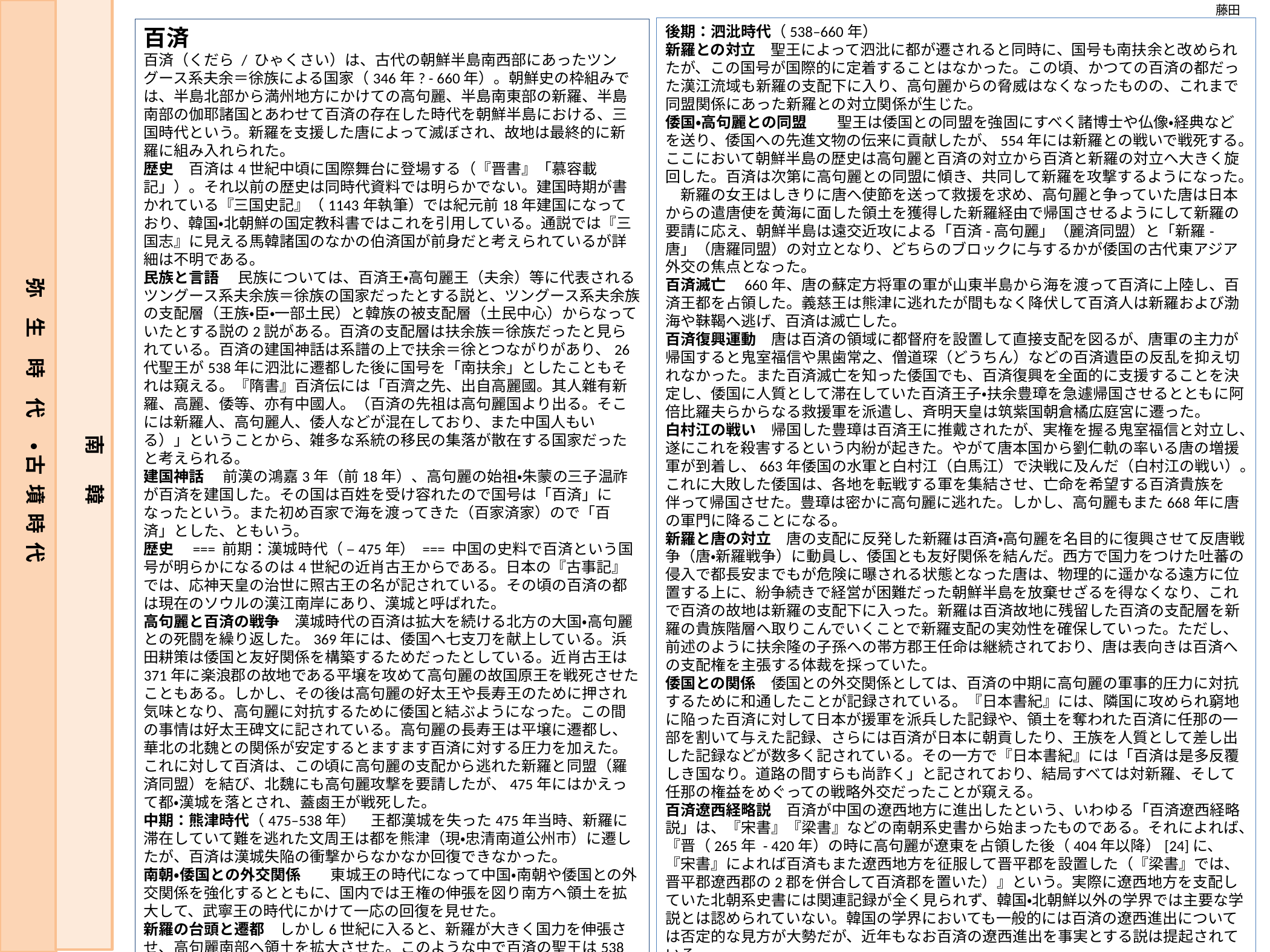

藤田
後期：泗沘時代（538–660年）
新羅との対立　聖王によって泗沘に都が遷されると同時に、国号も南扶余と改められたが、この国号が国際的に定着することはなかった。この頃、かつての百済の都だった漢江流域も新羅の支配下に入り、高句麗からの脅威はなくなったものの、これまで同盟関係にあった新羅との対立関係が生じた。
倭国・高句麗との同盟　　聖王は倭国との同盟を強固にすべく諸博士や仏像・経典などを送り、倭国への先進文物の伝来に貢献したが、554年には新羅との戦いで戦死する。ここにおいて朝鮮半島の歴史は高句麗と百済の対立から百済と新羅の対立へ大きく旋回した。百済は次第に高句麗との同盟に傾き、共同して新羅を攻撃するようになった。
　新羅の女王はしきりに唐へ使節を送って救援を求め、高句麗と争っていた唐は日本からの遣唐使を黄海に面した領土を獲得した新羅経由で帰国させるようにして新羅の要請に応え、朝鮮半島は遠交近攻による「百済-高句麗」（麗済同盟）と「新羅-唐」（唐羅同盟）の対立となり、どちらのブロックに与するかが倭国の古代東アジア外交の焦点となった。
百済滅亡　660年、唐の蘇定方将軍の軍が山東半島から海を渡って百済に上陸し、百済王都を占領した。義慈王は熊津に逃れたが間もなく降伏して百済人は新羅および渤海や靺鞨へ逃げ、百済は滅亡した。
百済復興運動　唐は百済の領域に都督府を設置して直接支配を図るが、唐軍の主力が帰国すると鬼室福信や黒歯常之、僧道琛（どうちん）などの百済遺臣の反乱を抑え切れなかった。また百済滅亡を知った倭国でも、百済復興を全面的に支援することを決定し、倭国に人質として滞在していた百済王子・扶余豊璋を急遽帰国させるとともに阿倍比羅夫らからなる救援軍を派遣し、斉明天皇は筑紫国朝倉橘広庭宮に遷った。
白村江の戦い　帰国した豊璋は百済王に推戴されたが、実権を握る鬼室福信と対立し、遂にこれを殺害するという内紛が起きた。やがて唐本国から劉仁軌の率いる唐の増援軍が到着し、663年倭国の水軍と白村江（白馬江）で決戦に及んだ（白村江の戦い）。これに大敗した倭国は、各地を転戦する軍を集結させ、亡命を希望する百済貴族を伴って帰国させた。豊璋は密かに高句麗に逃れた。しかし、高句麗もまた668年に唐の軍門に降ることになる。
新羅と唐の対立　唐の支配に反発した新羅は百済・高句麗を名目的に復興させて反唐戦争（唐・新羅戦争）に動員し、倭国とも友好関係を結んだ。西方で国力をつけた吐蕃の侵入で都長安までもが危険に曝される状態となった唐は、物理的に遥かなる遠方に位置する上に、紛争続きで経営が困難だった朝鮮半島を放棄せざるを得なくなり、これで百済の故地は新羅の支配下に入った。新羅は百済故地に残留した百済の支配層を新羅の貴族階層へ取りこんでいくことで新羅支配の実効性を確保していった。ただし、前述のように扶余隆の子孫への帯方郡王任命は継続されており、唐は表向きは百済への支配権を主張する体裁を採っていた。
倭国との関係　倭国との外交関係としては、百済の中期に高句麗の軍事的圧力に対抗するために和通したことが記録されている。『日本書紀』には、隣国に攻められ窮地に陥った百済に対して日本が援軍を派兵した記録や、領土を奪われた百済に任那の一部を割いて与えた記録、さらには百済が日本に朝貢したり、王族を人質として差し出した記録などが数多く記されている。その一方で『日本書紀』には「百済は是多反覆しき国なり。道路の間すらも尚詐く」と記されており、結局すべては対新羅、そして任那の権益をめぐっての戦略外交だったことが窺える。
百済遼西経略説　百済が中国の遼西地方に進出したという、いわゆる「百済遼西経略説」は、『宋書』『梁書』などの南朝系史書から始まったものである。それによれば、『晋（265年 - 420年）の時に高句麗が遼東を占領した後（404年以降）[24]に、『宋書』によれば百済もまた遼西地方を征服して晋平郡を設置した（『梁書』では、晋平郡遼西郡の2郡を併合して百済郡を置いた）』という。実際に遼西地方を支配していた北朝系史書には関連記録が全く見られず、韓国・北朝鮮以外の学界では主要な学説とは認められていない。韓国の学界においても一般的には百済の遼西進出については否定的な見方が大勢だが、近年もなお百済の遼西進出を事実とする説は提起されている。
(Wikipedia抜粋)
百済
百済（くだら / ひゃくさい）は、古代の朝鮮半島南西部にあったツングース系夫余＝徐族による国家（346年? - 660年）。朝鮮史の枠組みでは、半島北部から満州地方にかけての高句麗、半島南東部の新羅、半島南部の伽耶諸国とあわせて百済の存在した時代を朝鮮半島における、三国時代という。新羅を支援した唐によって滅ぼされ、故地は最終的に新羅に組み入れられた。
歴史　百済は4世紀中頃に国際舞台に登場する（『晋書』「慕容載記」）。それ以前の歴史は同時代資料では明らかでない。建国時期が書かれている『三国史記』（1143年執筆）では紀元前18年建国になっており、韓国・北朝鮮の国定教科書ではこれを引用している。通説では『三国志』に見える馬韓諸国のなかの伯済国が前身だと考えられているが詳細は不明である。
民族と言語　 民族については、百済王・高句麗王（夫余）等に代表されるツングース系夫余族＝徐族の国家だったとする説と、ツングース系夫余族の支配層（王族・臣・一部土民）と韓族の被支配層（土民中心）からなっていたとする説の2説がある。百済の支配層は扶余族＝徐族だったと見られている。百済の建国神話は系譜の上で扶余＝徐とつながりがあり、26代聖王が538年に泗沘に遷都した後に国号を「南扶余」としたこともそれは窺える。『隋書』百済伝には「百濟之先、出自高麗國。其人雜有新羅、高麗、倭等、亦有中國人。（百済の先祖は高句麗国より出る。そこには新羅人、高句麗人、倭人などが混在しており、また中国人もいる）」ということから、雑多な系統の移民の集落が散在する国家だったと考えられる。
建国神話 　前漢の鴻嘉3年（前18年）、高句麗の始祖・朱蒙の三子温祚が百済を建国した。その国は百姓を受け容れたので国号は「百済」になったという。また初め百家で海を渡ってきた（百家済家）ので「百済」とした、ともいう。
歴史　=== 前期：漢城時代（ –475年） === 中国の史料で百済という国号が明らかになるのは4世紀の近肖古王からである。日本の『古事記』では、応神天皇の治世に照古王の名が記されている。その頃の百済の都は現在のソウルの漢江南岸にあり、漢城と呼ばれた。
高句麗と百済の戦争　漢城時代の百済は拡大を続ける北方の大国・高句麗との死闘を繰り返した。369年には、倭国へ七支刀を献上している。浜田耕策は倭国と友好関係を構築するためだったとしている。近肖古王は371年に楽浪郡の故地である平壌を攻めて高句麗の故国原王を戦死させたこともある。しかし、その後は高句麗の好太王や長寿王のために押され気味となり、高句麗に対抗するために倭国と結ぶようになった。この間の事情は好太王碑文に記されている。高句麗の長寿王は平壌に遷都し、華北の北魏との関係が安定するとますます百済に対する圧力を加えた。これに対して百済は、この頃に高句麗の支配から逃れた新羅と同盟（羅済同盟）を結び、北魏にも高句麗攻撃を要請したが、475年にはかえって都・漢城を落とされ、蓋鹵王が戦死した。
中期：熊津時代（475–538年）　王都漢城を失った475年当時、新羅に滞在していて難を逃れた文周王は都を熊津（現・忠清南道公州市）に遷したが、百済は漢城失陥の衝撃からなかなか回復できなかった。
南朝・倭国との外交関係　　東城王の時代になって中国・南朝や倭国との外交関係を強化するとともに、国内では王権の伸張を図り南方へ領土を拡大して、武寧王の時代にかけて一応の回復を見せた。
新羅の台頭と遷都　しかし6世紀に入ると、新羅が大きく国力を伸張させ、高句麗南部へ領土を拡大させた。このような中で百済の聖王は538年都を熊津から泗沘（現・忠清南道扶余郡）に遷した。この南遷は百済の領土が南方（全羅道方面）に拡大したためでもあると考えられる。
弥　生　時　代 　・ 古  墳  時  代
南 　 韓